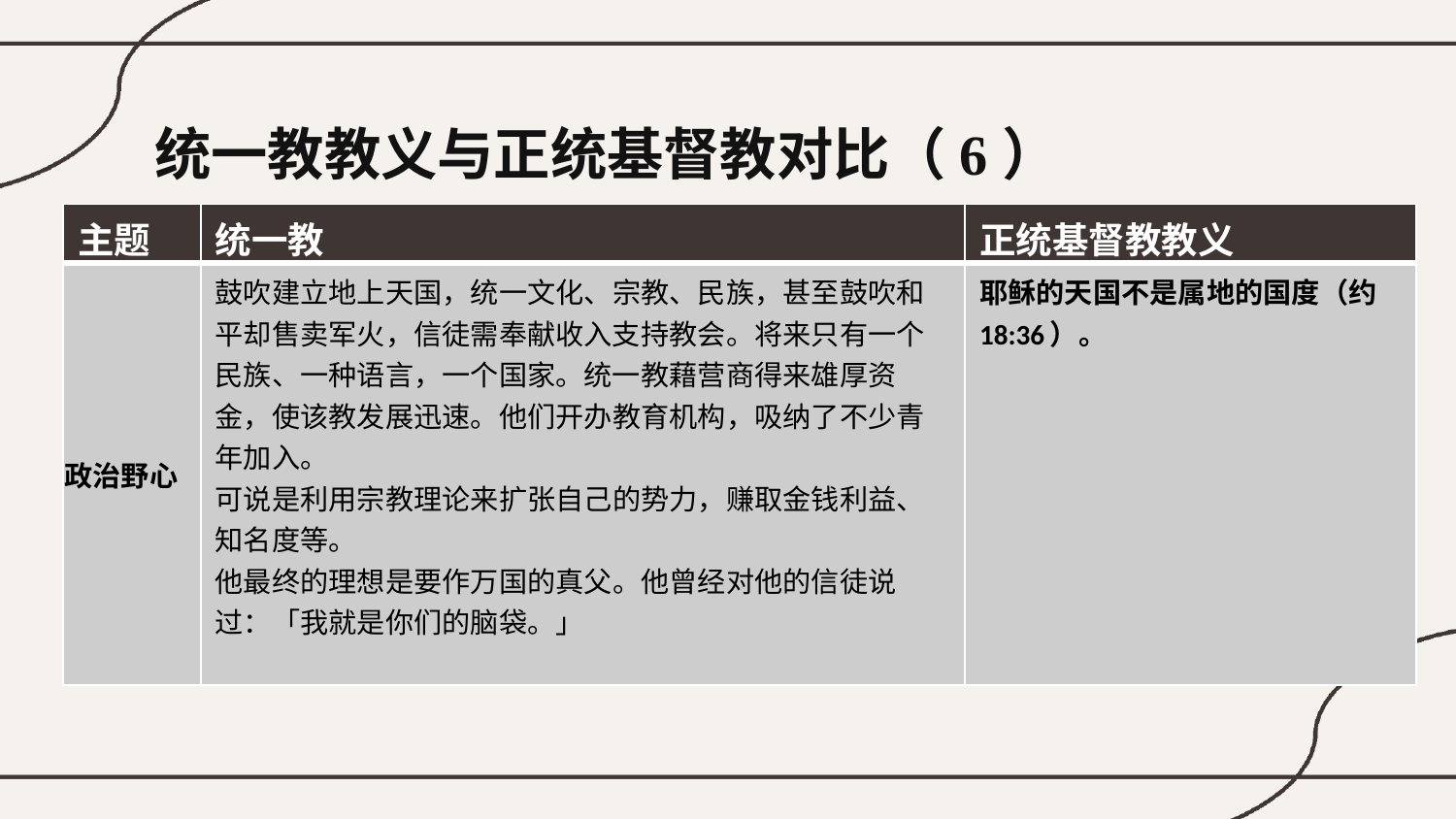

统一教教义与正统基督教对比（6）
| 主题 | 统一教 | 正统基督教教义 |
| --- | --- | --- |
| 政治野心 | 鼓吹建立地上天国，统一文化、宗教、民族，甚至鼓吹和平却售卖军火，信徒需奉献收入支持教会。将来只有一个民族、一种语言，一个国家。统一教藉营商得来雄厚资金，使该教发展迅速。他们开办教育机构，吸纳了不少青年加入。 可说是利用宗教理论来扩张自己的势力，赚取金钱利益、知名度等。 他最终的理想是要作万国的真父。他曾经对他的信徒说过：「我就是你们的脑袋。」 | 耶稣的天国不是属地的国度（约 18:36）。 |